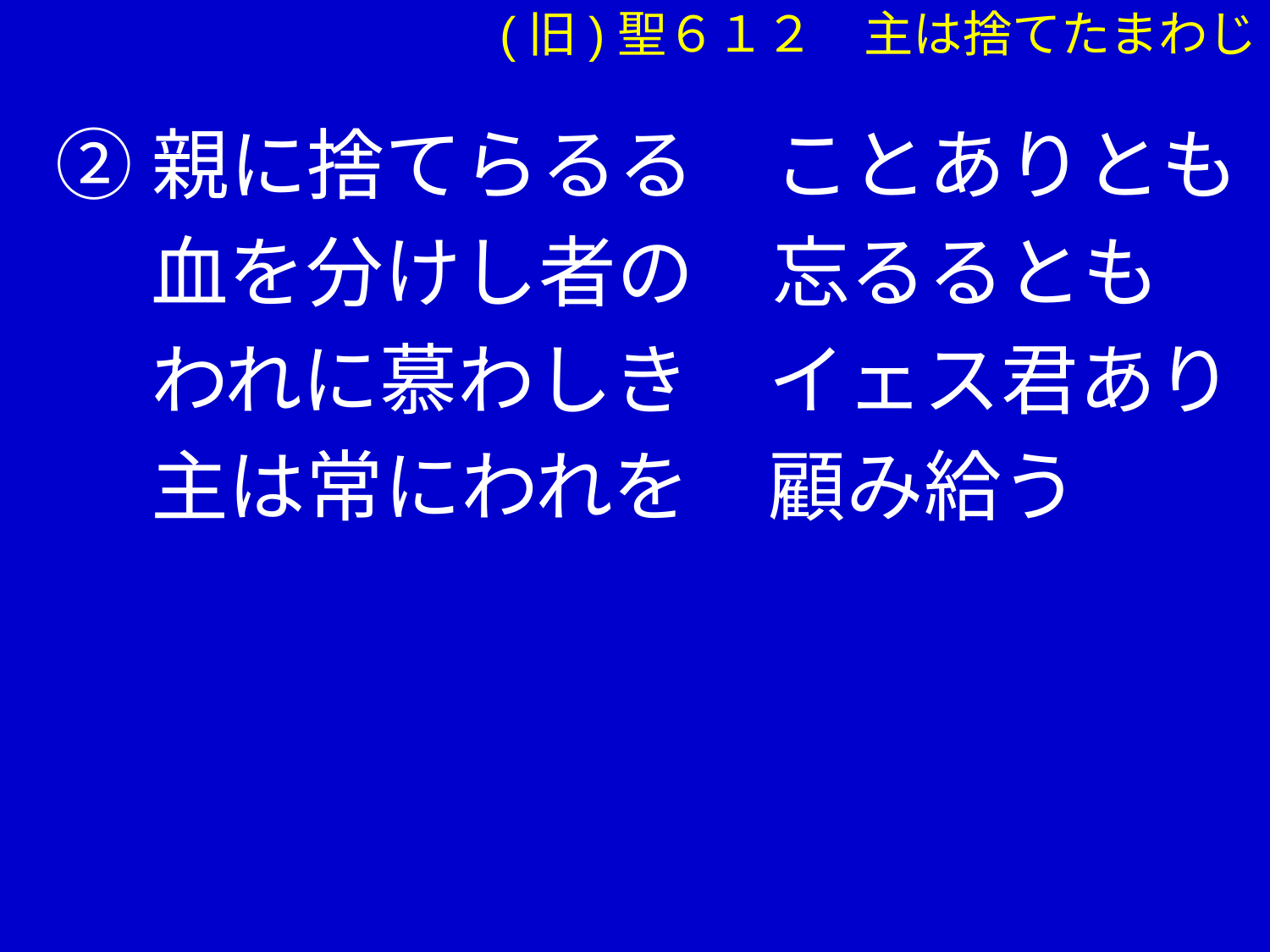

(旧)聖６１２　主は捨てたまわじ
②親に捨てらるる　ことありとも
　 血を分けし者の　忘るるとも
　 われに慕わしき　イェス君あり
　 主は常にわれを　顧み給う